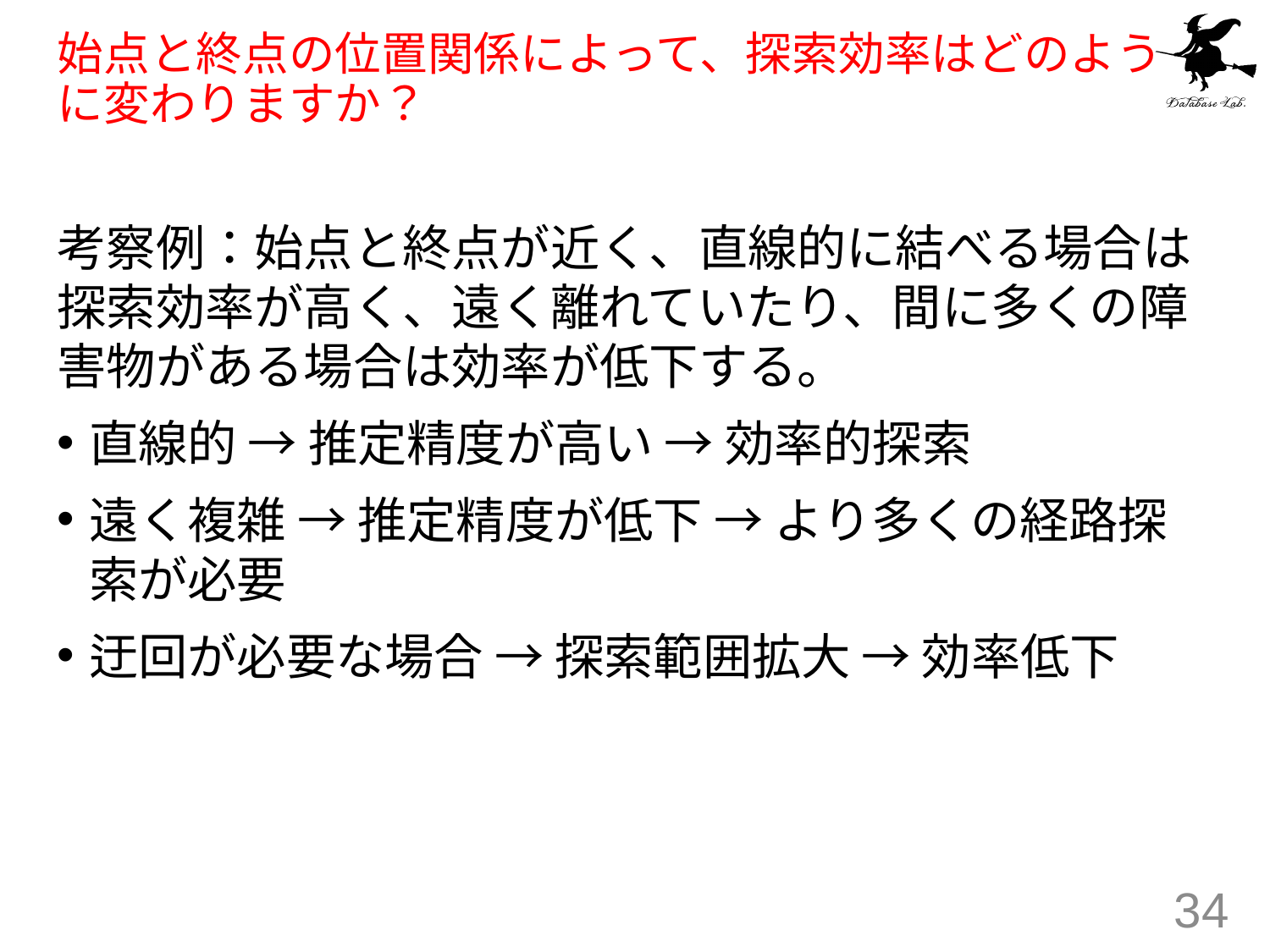

# 始点と終点の位置関係によって、探索効率はどのように変わりますか？
考察例：始点と終点が近く、直線的に結べる場合は探索効率が高く、遠く離れていたり、間に多くの障害物がある場合は効率が低下する。
直線的 → 推定精度が高い → 効率的探索
遠く複雑 → 推定精度が低下 → より多くの経路探索が必要
迂回が必要な場合 → 探索範囲拡大 → 効率低下
34